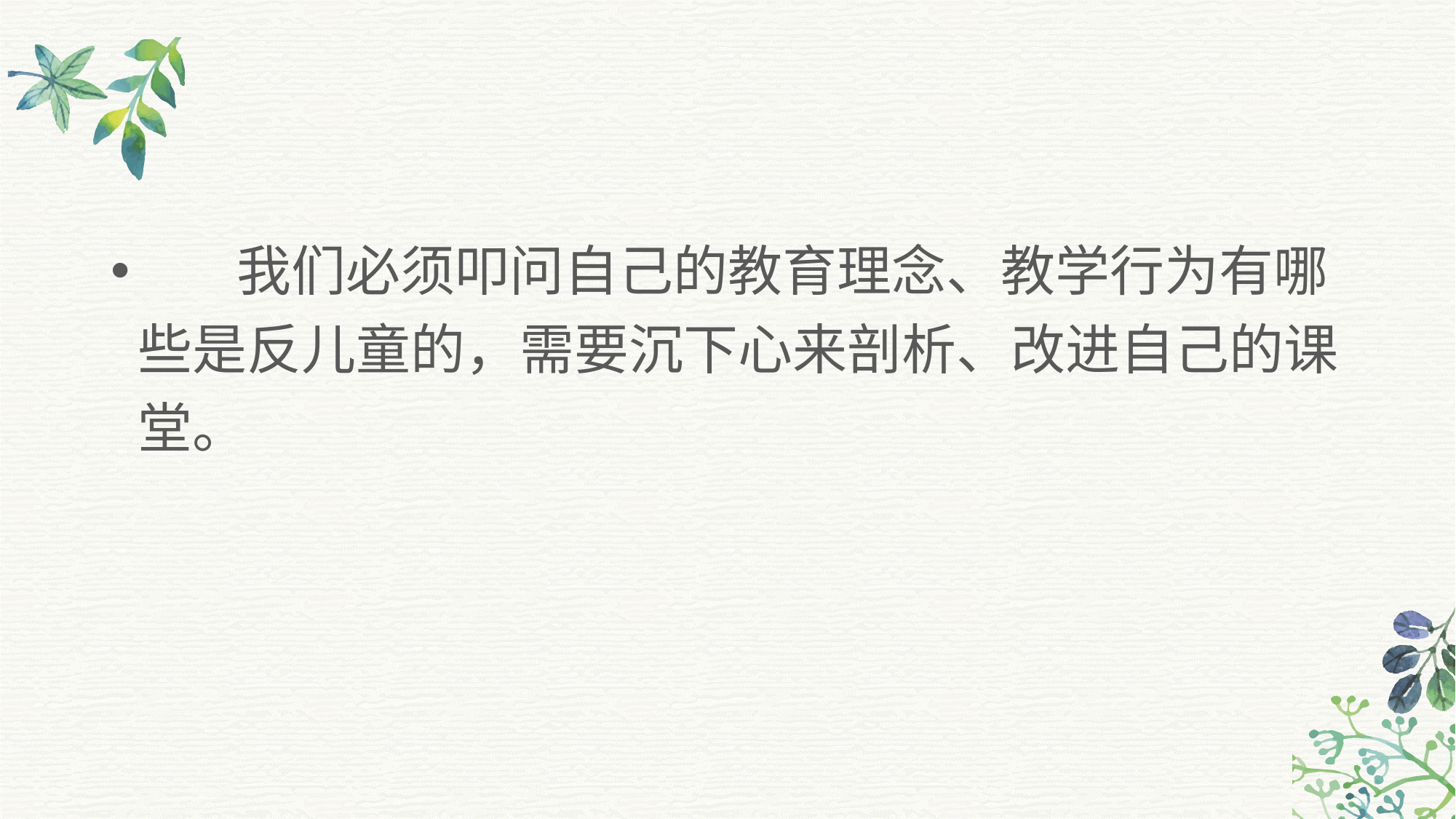

#
       我们必须叩问自己的教育理念、教学行为有哪些是反儿童的，需要沉下心来剖析、改进自己的课堂。